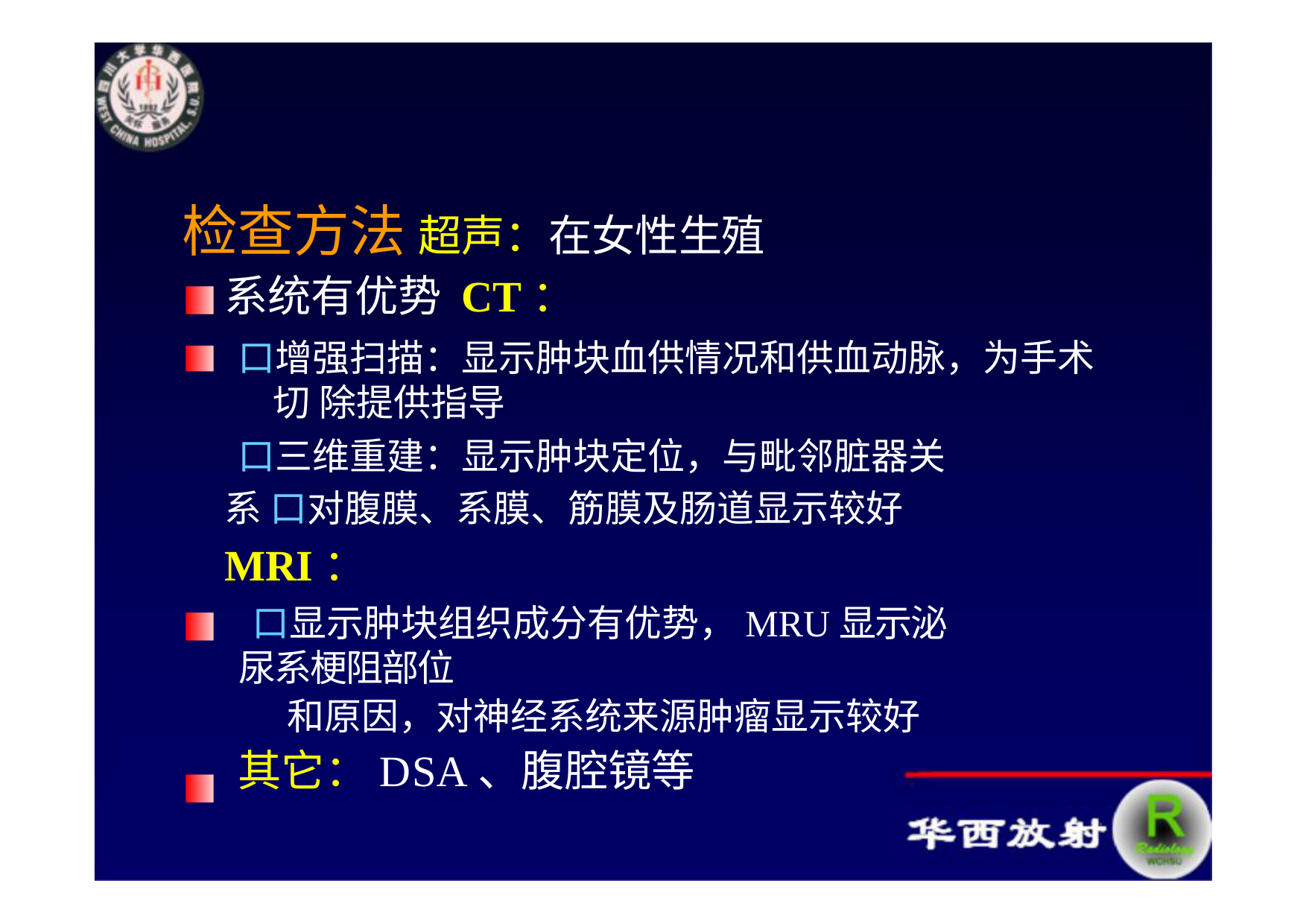

盆腔肿块鉴别诊断小结
检查方法 超声：在女性生殖系统有优势 CT：

口增强扫描：显示肿块血供情况和供血动脉，为手术切 除提供指导
口三维重建：显示肿块定位，与毗邻脏器关系 口对腹膜、系膜、筋膜及肠道显示较好 MRI：

口显示肿块组织成分有优势，MRU显示泌尿系梗阻部位
和原因，对神经系统来源肿瘤显示较好
其它：DSA、腹腔镜等